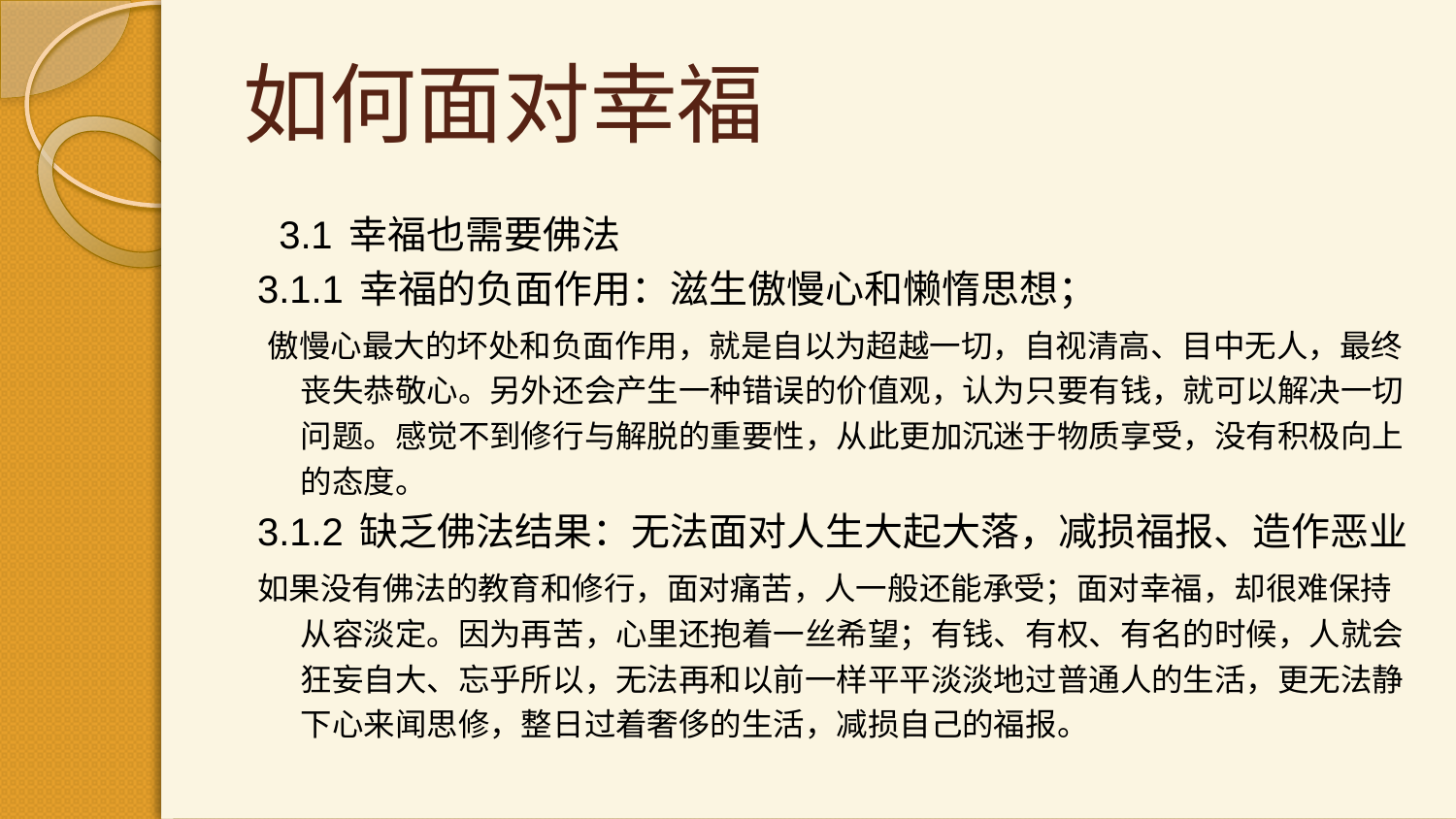

# 如何面对幸福
  3.1 幸福也需要佛法
3.1.1 幸福的负面作用：滋生傲慢心和懒惰思想；
 傲慢心最大的坏处和负面作用，就是自以为超越一切，自视清高、目中无人，最终丧失恭敬心。另外还会产生一种错误的价值观，认为只要有钱，就可以解决一切问题。感觉不到修行与解脱的重要性，从此更加沉迷于物质享受，没有积极向上的态度。
3.1.2 缺乏佛法结果：无法面对人生大起大落，减损福报、造作恶业
如果没有佛法的教育和修行，面对痛苦，人一般还能承受；面对幸福，却很难保持从容淡定。因为再苦，心里还抱着一丝希望；有钱、有权、有名的时候，人就会狂妄自大、忘乎所以，无法再和以前一样平平淡淡地过普通人的生活，更无法静下心来闻思修，整日过着奢侈的生活，减损自己的福报。